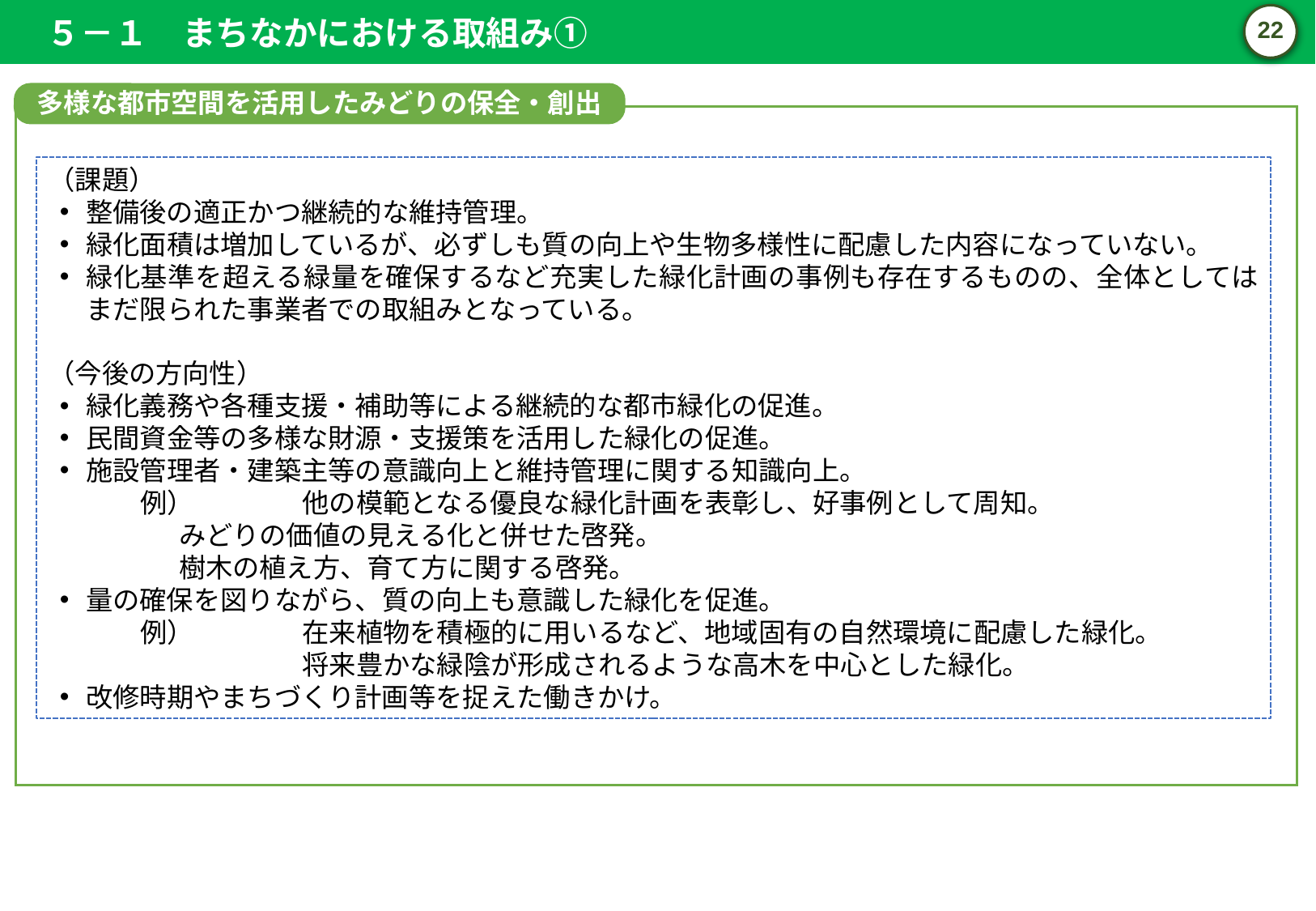

５－１　まちなかにおける取組み①
22
多様な都市空間を活用したみどりの保全・創出

（課題）
整備後の適正かつ継続的な維持管理。
緑化面積は増加しているが、必ずしも質の向上や生物多様性に配慮した内容になっていない。
緑化基準を超える緑量を確保するなど充実した緑化計画の事例も存在するものの、全体としては
まだ限られた事業者での取組みとなっている。

（今後の方向性）
緑化義務や各種支援・補助等による継続的な都市緑化の促進。
民間資金等の多様な財源・支援策を活用した緑化の促進。
施設管理者・建築主等の意識向上と維持管理に関する知識向上。
　　　例）	他の模範となる優良な緑化計画を表彰し、好事例として周知。
	みどりの価値の見える化と併せた啓発。
	樹木の植え方、育て方に関する啓発。
量の確保を図りながら、質の向上も意識した緑化を促進。
　　　例）	在来植物を積極的に用いるなど、地域固有の自然環境に配慮した緑化。
　　　　　 	将来豊かな緑陰が形成されるような高木を中心とした緑化。
改修時期やまちづくり計画等を捉えた働きかけ。